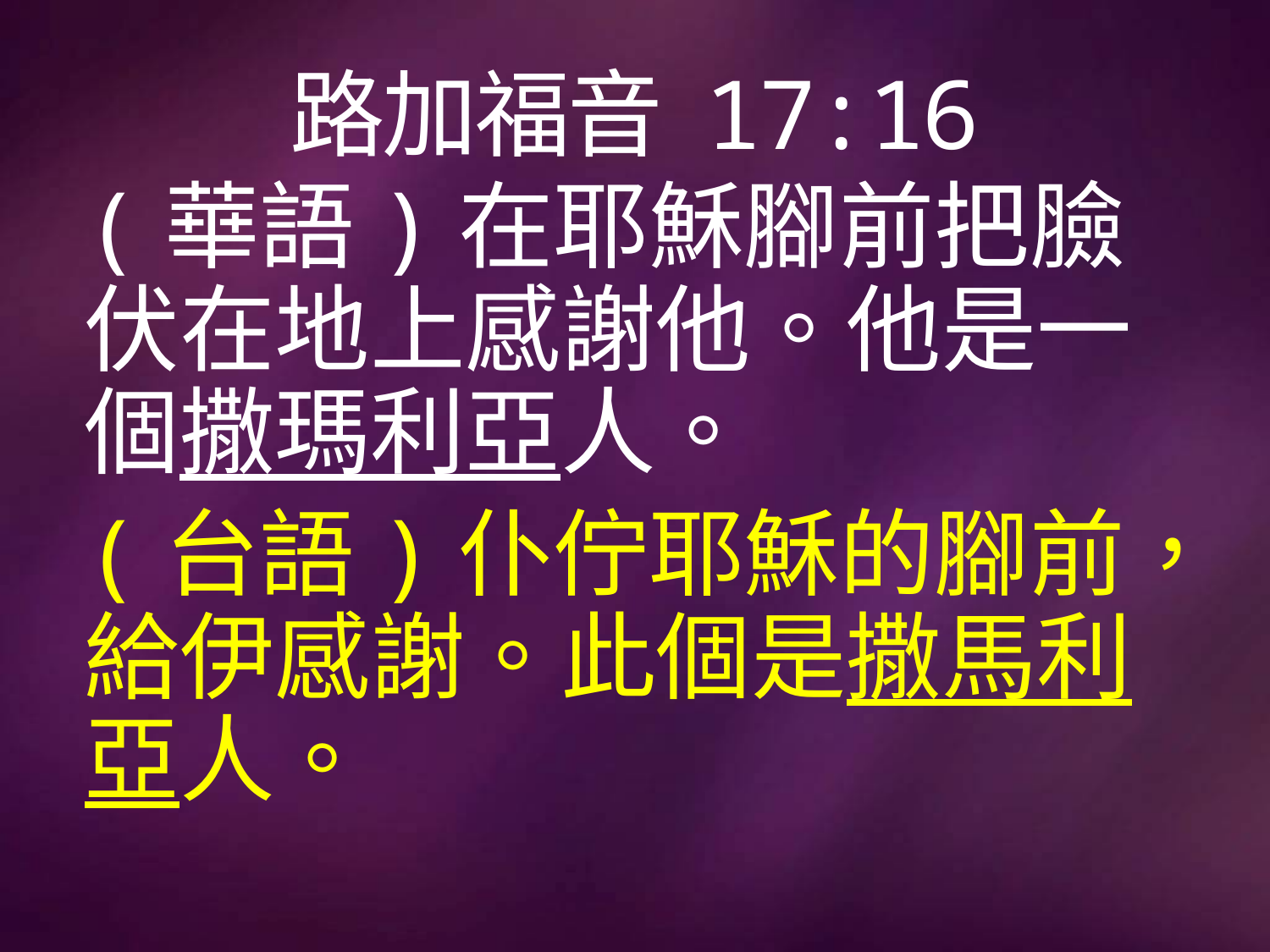

# 路加福音 17:16
(華語)在耶穌腳前把臉伏在地上感謝他。他是一個撒瑪利亞人。
(台語)仆佇耶穌的腳前，給伊感謝。此個是撒馬利亞人。